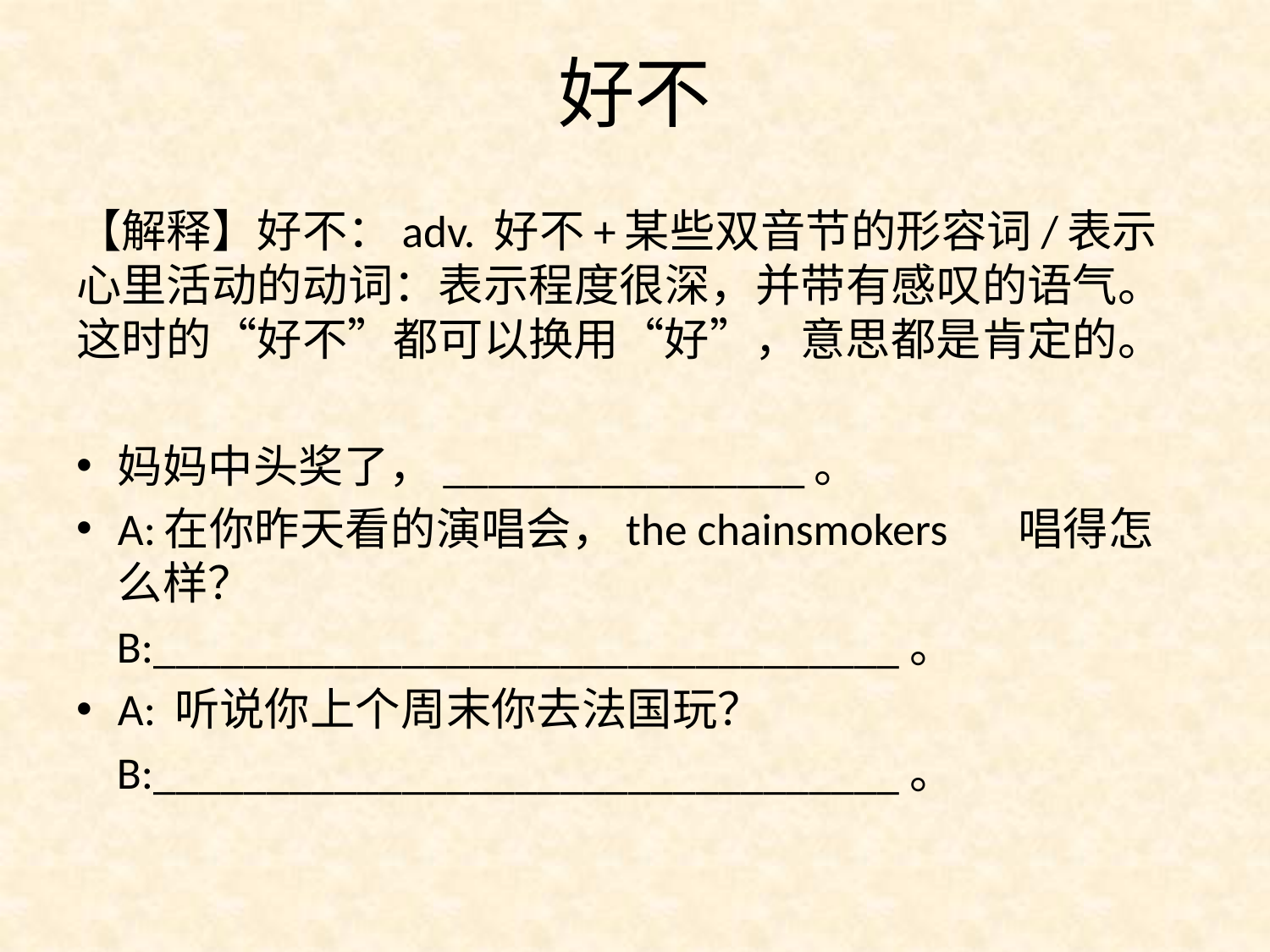

# 好不
【解释】好不：adv. 好不+某些双音节的形容词/表示心里活动的动词：表示程度很深，并带有感叹的语气。这时的“好不”都可以换用“好”，意思都是肯定的。

妈妈中头奖了，________________。
A:在你昨天看的演唱会，the chainsmokers      唱得怎么样？
    B:_________________________________。
A: 听说你上个周末你去法国玩？
    B:_________________________________。